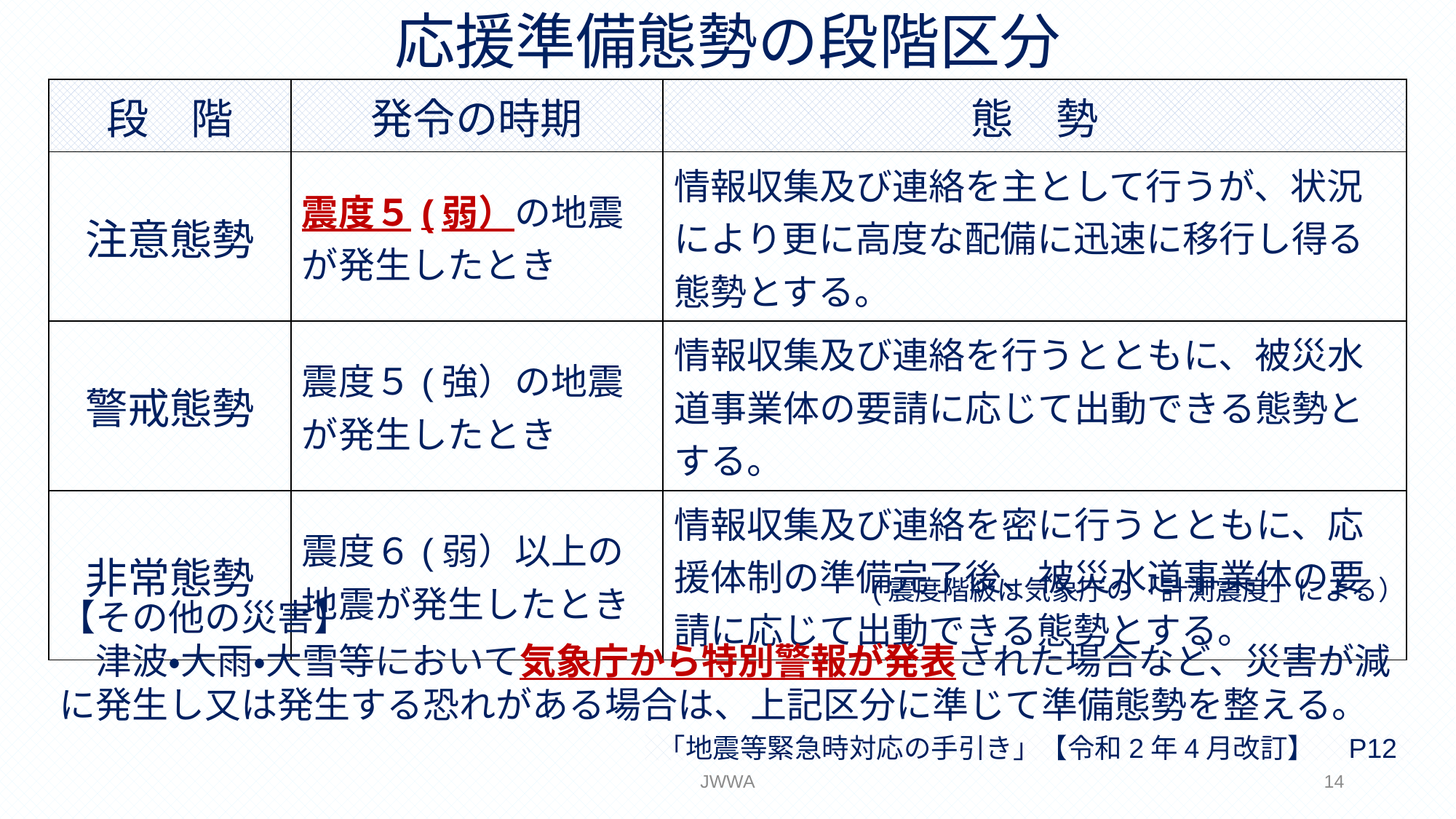

# 応援準備態勢の段階区分
| 段　階 | 発令の時期 | 態　勢 |
| --- | --- | --- |
| 注意態勢 | 震度５(弱）の地震が発生したとき | 情報収集及び連絡を主として行うが、状況により更に高度な配備に迅速に移行し得る態勢とする。 |
| 警戒態勢 | 震度５(強）の地震が発生したとき | 情報収集及び連絡を行うとともに、被災水道事業体の要請に応じて出動できる態勢とする。 |
| 非常態勢 | 震度６(弱）以上の地震が発生したとき | 情報収集及び連絡を密に行うとともに、応援体制の準備完了後、被災水道事業体の要請に応じて出動できる態勢とする。 |
(震度階級は気象庁の「計測震度」による）
【その他の災害】
　津波・大雨・大雪等において気象庁から特別警報が発表された場合など、災害が減に発生し又は発生する恐れがある場合は、上記区分に準じて準備態勢を整える。

「地震等緊急時対応の手引き」【令和2年4月改訂】　P12
JWWA
14